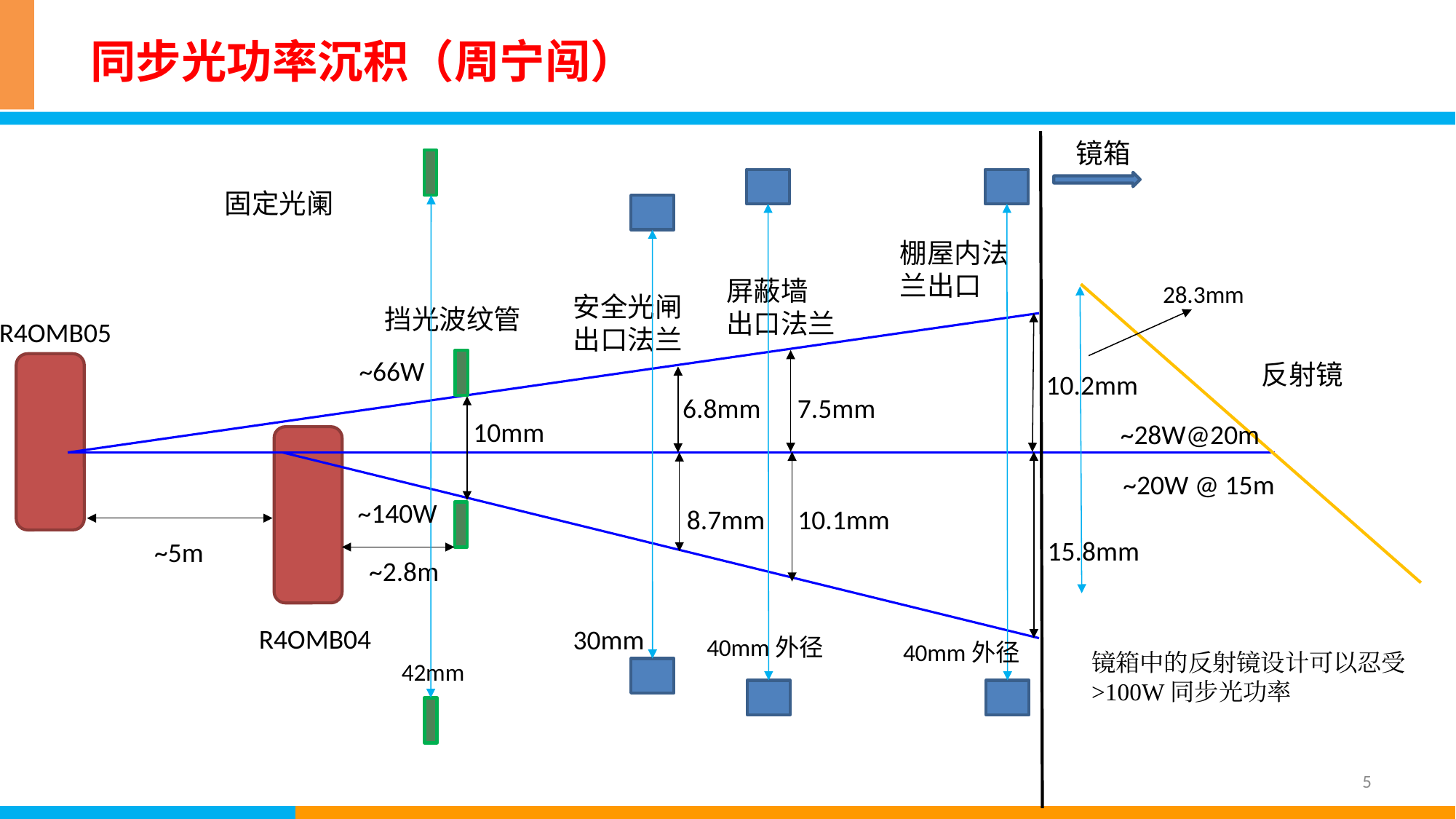

# 同步光功率沉积（周宁闯）
镜箱

固定光阑

棚屋内法兰出口
屏蔽墙
出口法兰
28.3mm
安全光闸出口法兰
挡光波纹管
R4OMB05
~66W
反射镜

10.2mm

6.8mm
7.5mm
10mm
~28W@20m

~20W @ 15m
~140W
10.1mm
8.7mm

15.8mm
~5m
~2.8m
R4OMB04
30mm
40mm外径
40mm外径
镜箱中的反射镜设计可以忍受>100W同步光功率
42mm

5